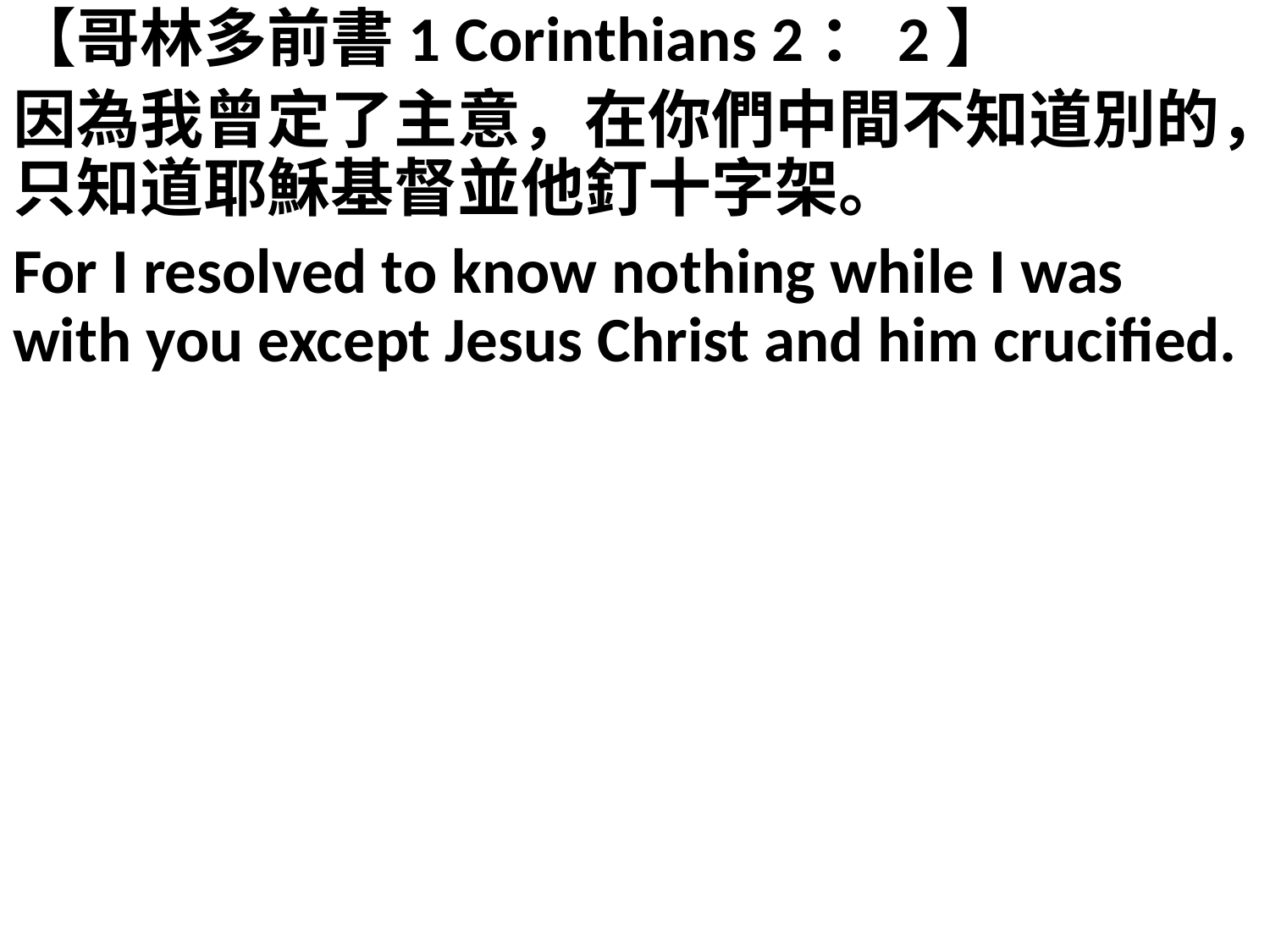

【哥林多前書1 Corinthians 2：2】
因為我曾定了主意，在你們中間不知道別的，只知道耶穌基督並他釘十字架。
For I resolved to know nothing while I was with you except Jesus Christ and him crucified.